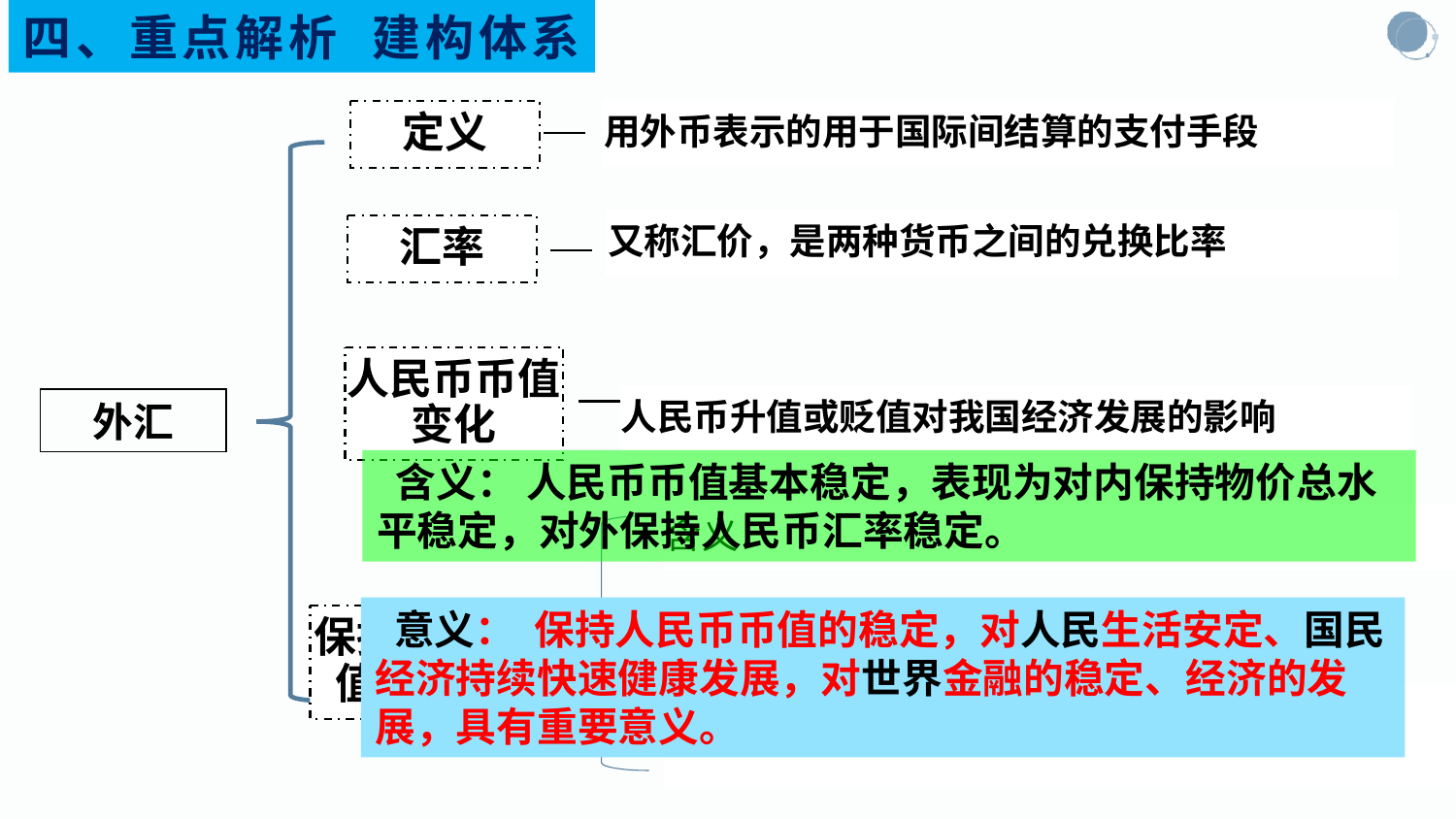

四、重点解析  建构体系
用外币表示的用于国际间结算的支付手段
定义

又称汇价，是两种货币之间的兑换比率
汇率

人民币币值变化
人民币升值或贬值对我国经济发展的影响
外汇

 含义： 人民币币值基本稳定，表现为对内保持物价总水平稳定，对外保持人民币汇率稳定。
含义

 意义：  保持人民币币值的稳定，对人民生活安定、国民经济持续快速健康发展，对世界金融的稳定、经济的发展，具有重要意义。
保持人民币币值基本稳定
意义